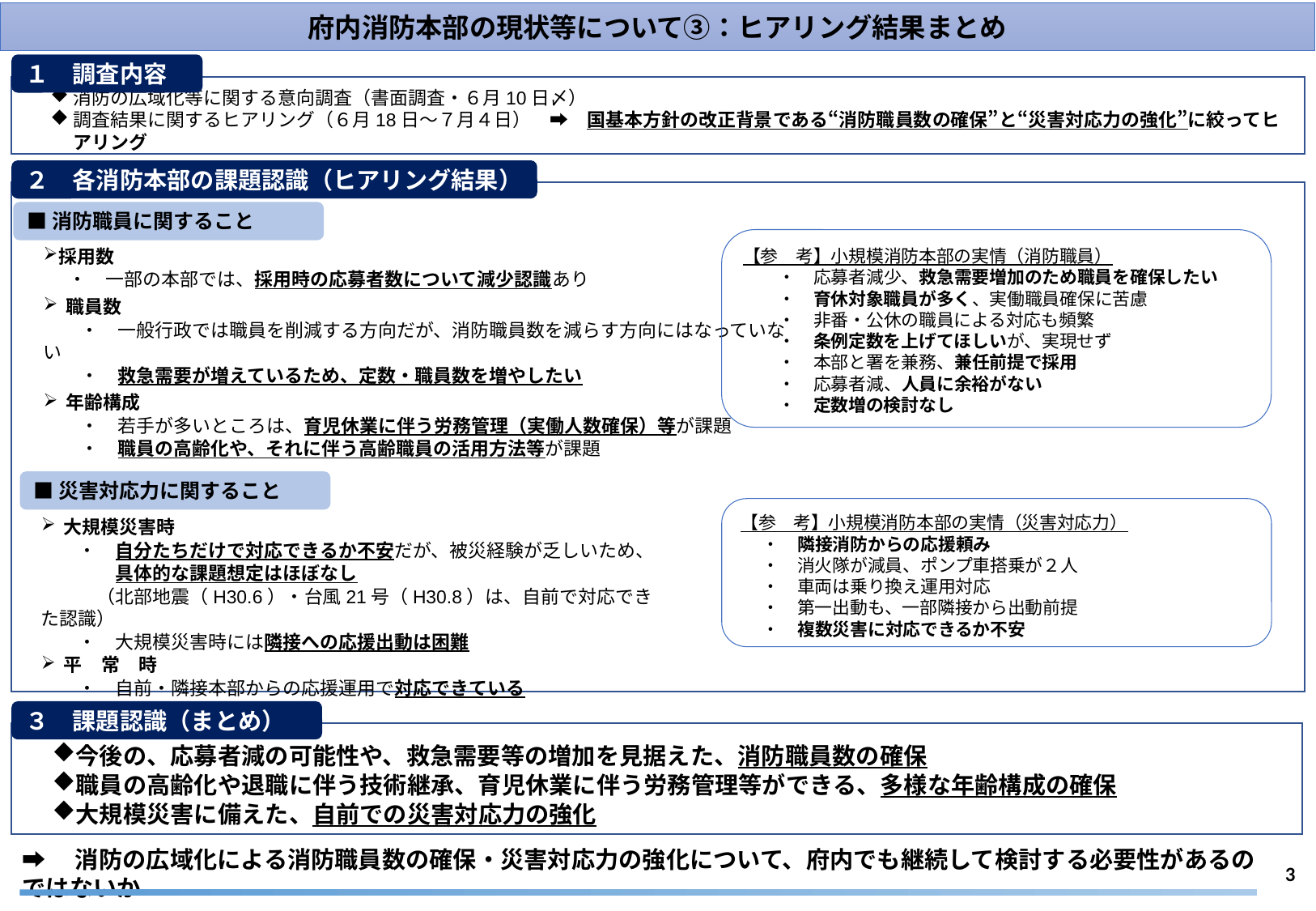

府内消防本部の現状等について③：ヒアリング結果まとめ
１　調査内容

消防の広域化等に関する意向調査（書面調査・６月10日〆）
調査結果に関するヒアリング（６月18日～７月４日）　➡　国基本方針の改正背景である“消防職員数の確保”と“災害対応力の強化”に絞ってヒアリング
２　各消防本部の課題認識（ヒアリング結果）

■消防職員に関すること
採用数
・　一部の本部では、採用時の応募者数について減少認識あり
職員数
　　・　一般行政では職員を削減する方向だが、消防職員数を減らす方向にはなっていない
　　・　救急需要が増えているため、定数・職員数を増やしたい
年齢構成
　　・　若手が多いところは、育児休業に伴う労務管理（実働人数確保）等が課題
　　・　職員の高齢化や、それに伴う高齢職員の活用方法等が課題

【参　考】小規模消防本部の実情（消防職員）
　　・　応募者減少、救急需要増加のため職員を確保したい
　　・　育休対象職員が多く、実働職員確保に苦慮
　　・　非番・公休の職員による対応も頻繁
　　・　条例定数を上げてほしいが、実現せず
　　・　本部と署を兼務、兼任前提で採用
　　・　応募者減、人員に余裕がない
　　・　定数増の検討なし
■災害対応力に関すること
【参　考】小規模消防本部の実情（災害対応力）
　 ・　隣接消防からの応援頼み
　 ・　消火隊が減員、ポンプ車搭乗が２人
　 ・　車両は乗り換え運用対応
　 ・　第一出動も、一部隣接から出動前提
　 ・　複数災害に対応できるか不安
大規模災害時
　　・　自分たちだけで対応できるか不安だが、被災経験が乏しいため、
　　　　具体的な課題想定はほぼなし
　　　（北部地震（H30.6）・台風21号（H30.8）は、自前で対応できた認識）
　　・　大規模災害時には隣接への応援出動は困難
平　常　時
　　・　自前・隣接本部からの応援運用で対応できている
３　課題認識（まとめ）

今後の、応募者減の可能性や、救急需要等の増加を見据えた、消防職員数の確保
職員の高齢化や退職に伴う技術継承、育児休業に伴う労務管理等ができる、多様な年齢構成の確保
大規模災害に備えた、自前での災害対応力の強化
➡　消防の広域化による消防職員数の確保・災害対応力の強化について、府内でも継続して検討する必要性があるのではないか
3